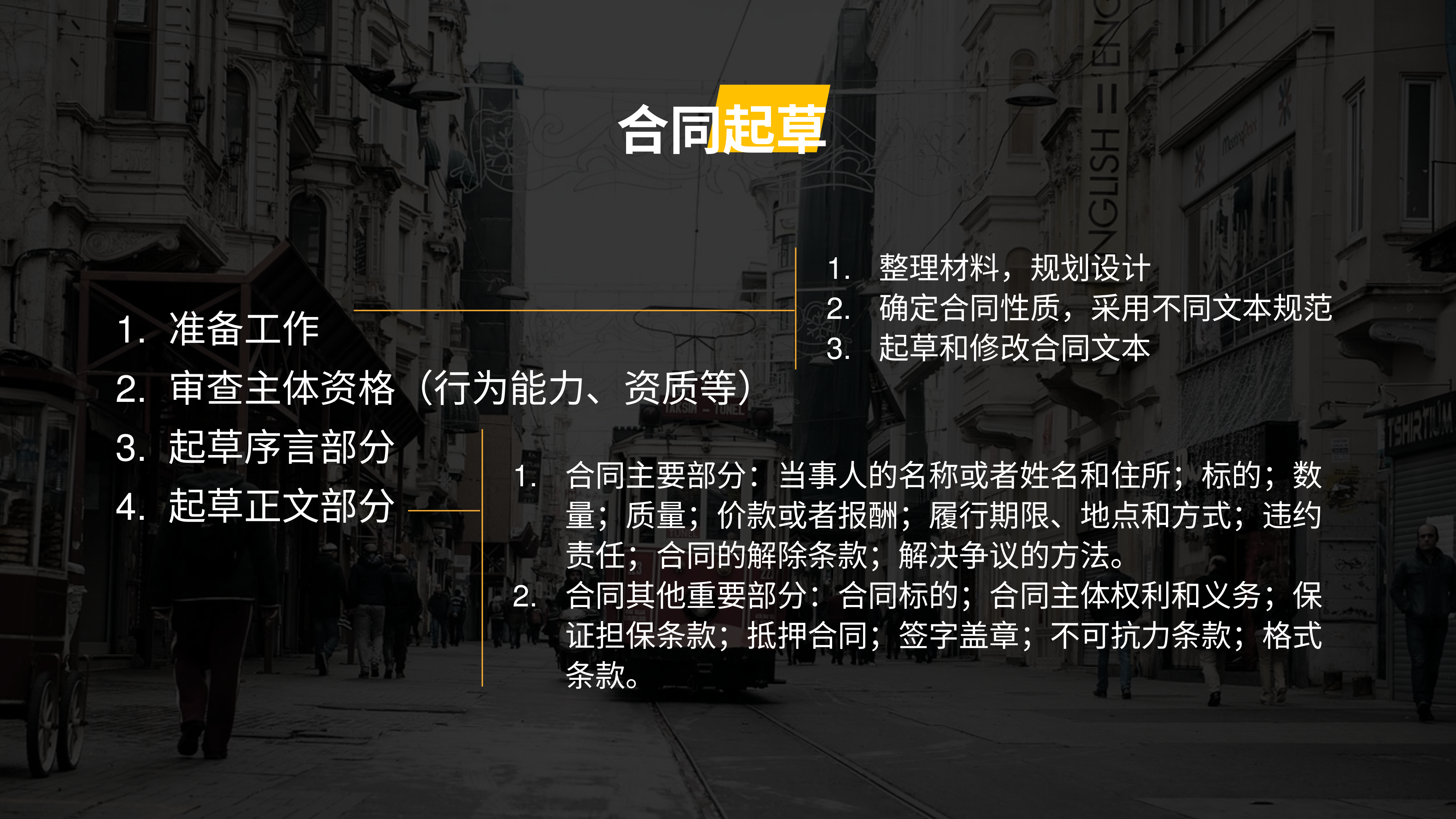

合同起草

整理材料，规划设计
确定合同性质，采用不同文本规范
起草和修改合同文本

准备工作
审查主体资格（行为能力、资质等）
起草序言部分
起草正文部分

合同主要部分：当事人的名称或者姓名和住所；标的；数量；质量；价款或者报酬；履行期限、地点和方式；违约责任；合同的解除条款；解决争议的方法。
合同其他重要部分：合同标的；合同主体权利和义务；保证担保条款；抵押合同；签字盖章；不可抗力条款；格式条款。